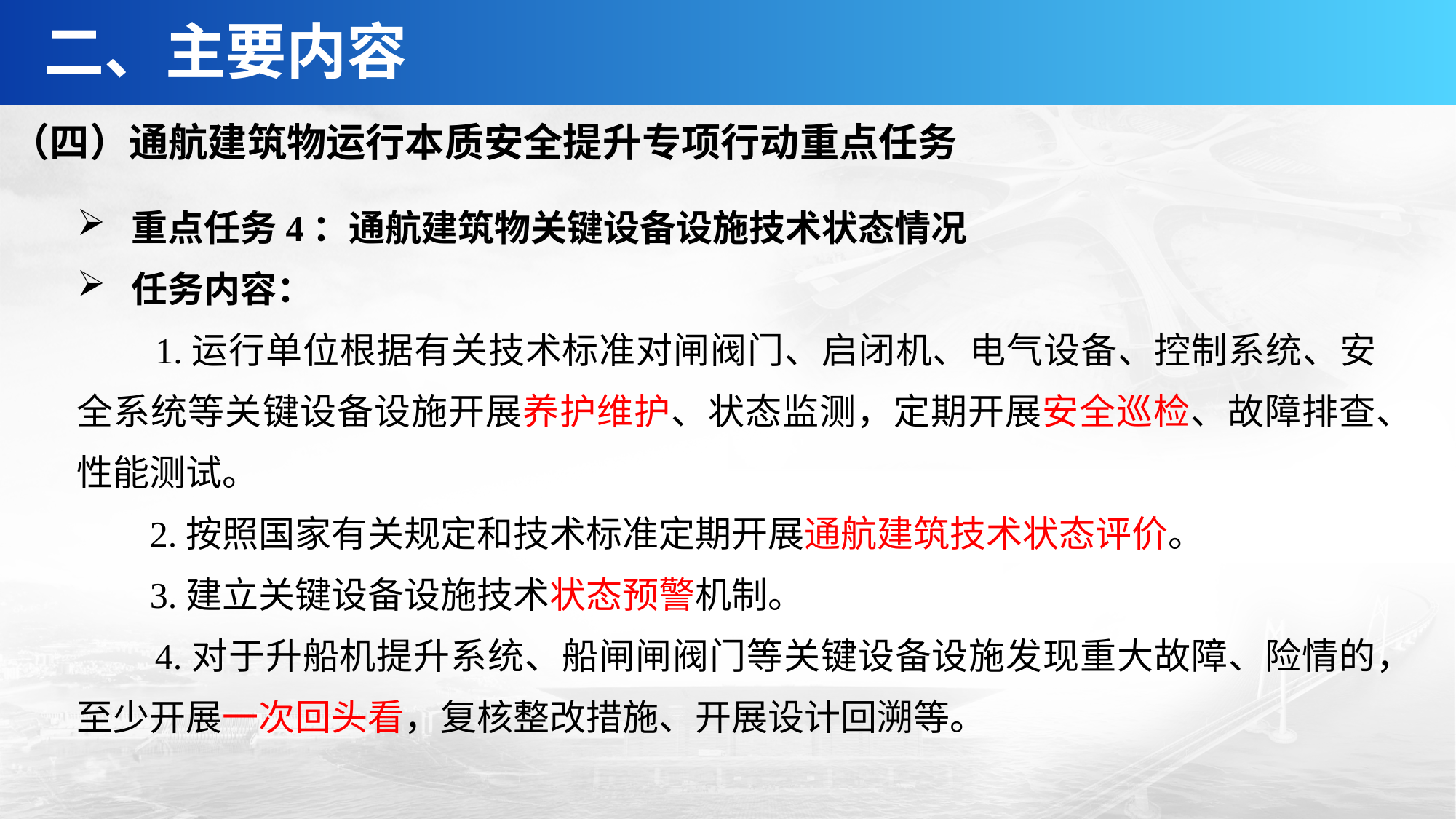

二、主要内容
（四）通航建筑物运行本质安全提升专项行动重点任务
重点任务4：通航建筑物关键设备设施技术状态情况
任务内容：
        1.运行单位根据有关技术标准对闸阀门、启闭机、电气设备、控制系统、安全系统等关键设备设施开展养护维护、状态监测，定期开展安全巡检、故障排查、性能测试。
        2.按照国家有关规定和技术标准定期开展通航建筑技术状态评价。
        3.建立关键设备设施技术状态预警机制。
        4.对于升船机提升系统、船闸闸阀门等关键设备设施发现重大故障、险情的，至少开展一次回头看，复核整改措施、开展设计回溯等。
18